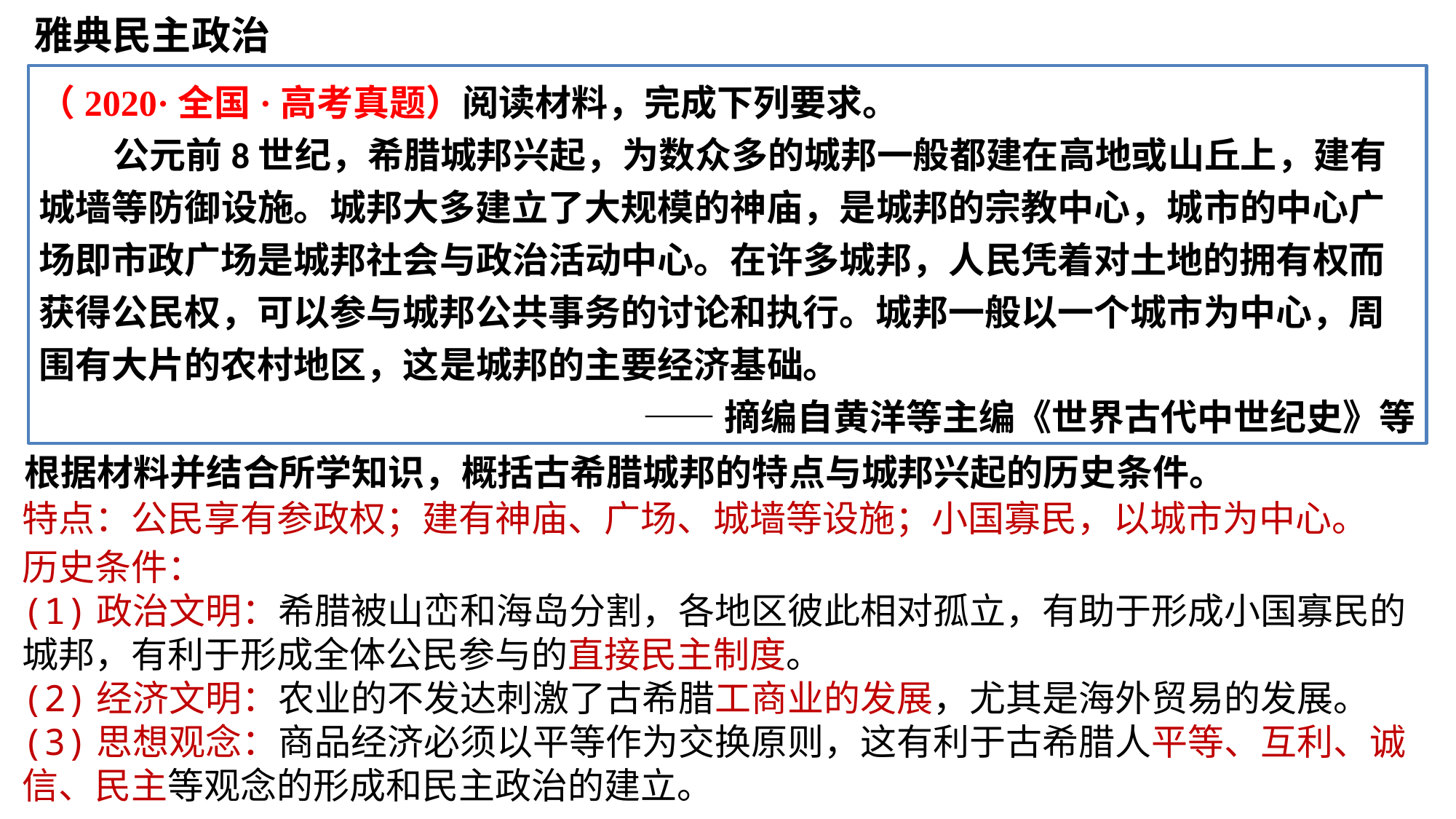

雅典民主政治
（2020·全国·高考真题）阅读材料，完成下列要求。
        公元前8世纪，希腊城邦兴起，为数众多的城邦一般都建在高地或山丘上，建有城墙等防御设施。城邦大多建立了大规模的神庙，是城邦的宗教中心，城市的中心广场即市政广场是城邦社会与政治活动中心。在许多城邦，人民凭着对土地的拥有权而获得公民权，可以参与城邦公共事务的讨论和执行。城邦一般以一个城市为中心，周围有大片的农村地区，这是城邦的主要经济基础。
——摘编自黄洋等主编《世界古代中世纪史》等
根据材料并结合所学知识，概括古希腊城邦的特点与城邦兴起的历史条件。
特点：公民享有参政权；建有神庙、广场、城墙等设施；小国寡民，以城市为中心。
历史条件：
(1)政治文明：希腊被山峦和海岛分割，各地区彼此相对孤立，有助于形成小国寡民的城邦，有利于形成全体公民参与的直接民主制度。
(2)经济文明：农业的不发达刺激了古希腊工商业的发展，尤其是海外贸易的发展。
(3)思想观念：商品经济必须以平等作为交换原则，这有利于古希腊人平等、互利、诚信、民主等观念的形成和民主政治的建立。